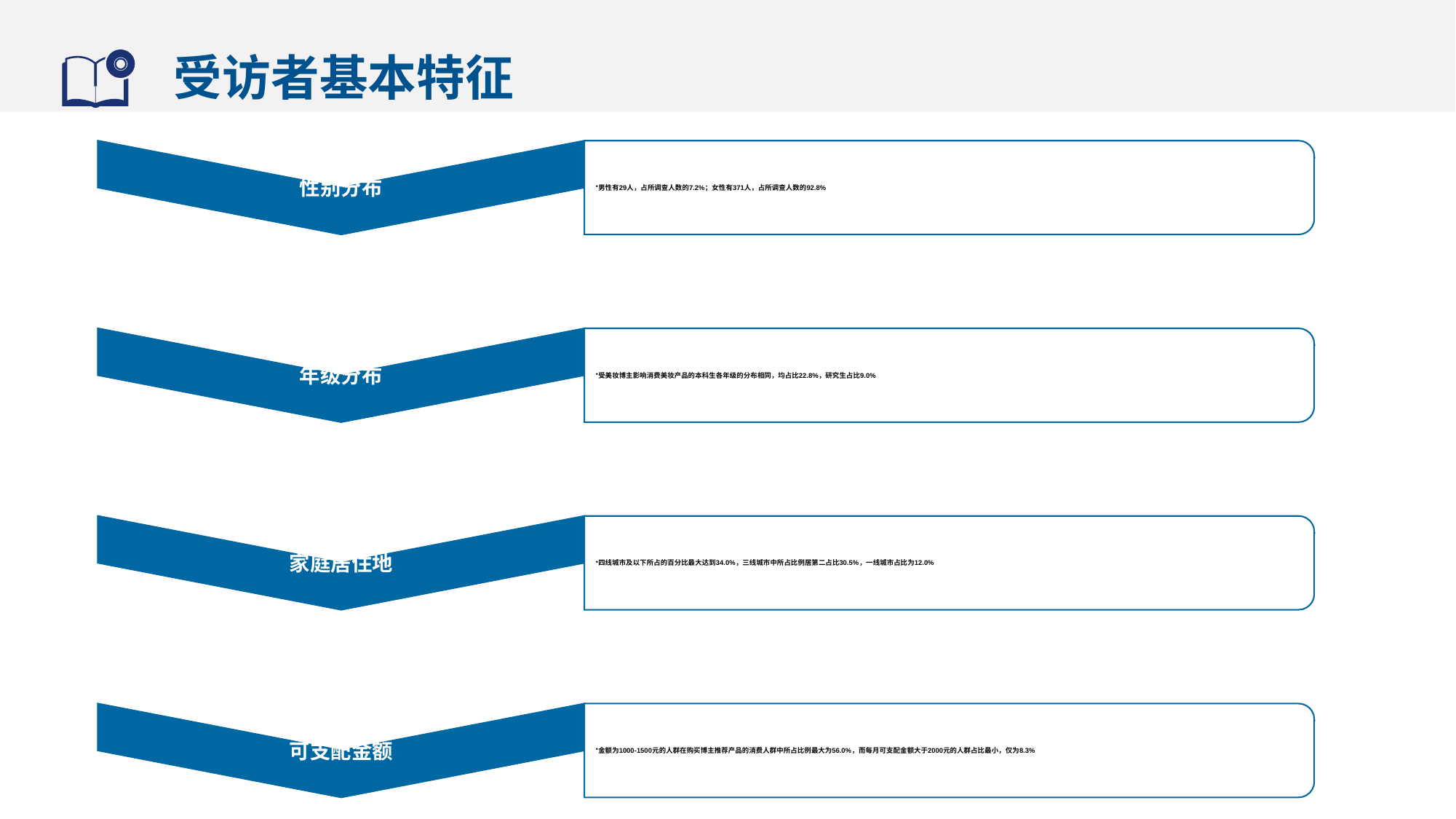

# 受访者基本特征

性别分布
男性有29人，占所调查人数的7.2%；女性有371人，占所调查人数的92.8%
年级分布
受美妆博主影响消费美妆产品的本科生各年级的分布相同，均占比22.8%，研究生占比9.0%
可支配金额
金额为1000-1500元的人群在购买博主推荐产品的消费人群中所占比例最大为56.0%，而每月可支配金额大于2000元的人群占比最小，仅为8.3%
家庭居住地
四线城市及以下所占的百分比最大达到34.0%，三线城市中所占比例居第二占比30.5%，一线城市占比为12.0%